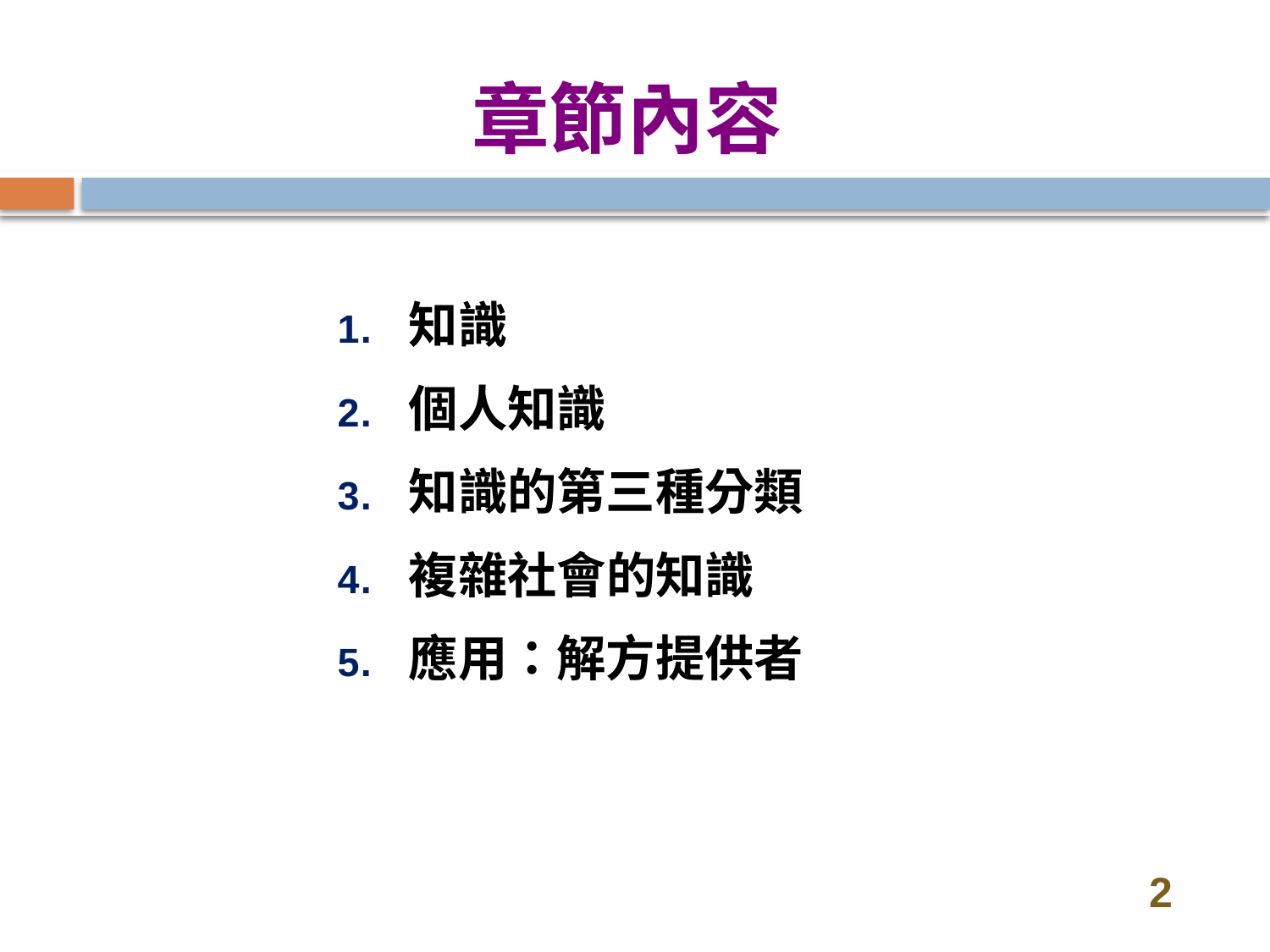

# 章節內容
知識
個人知識
知識的第三種分類
複雜社會的知識
應用：解方提供者
2